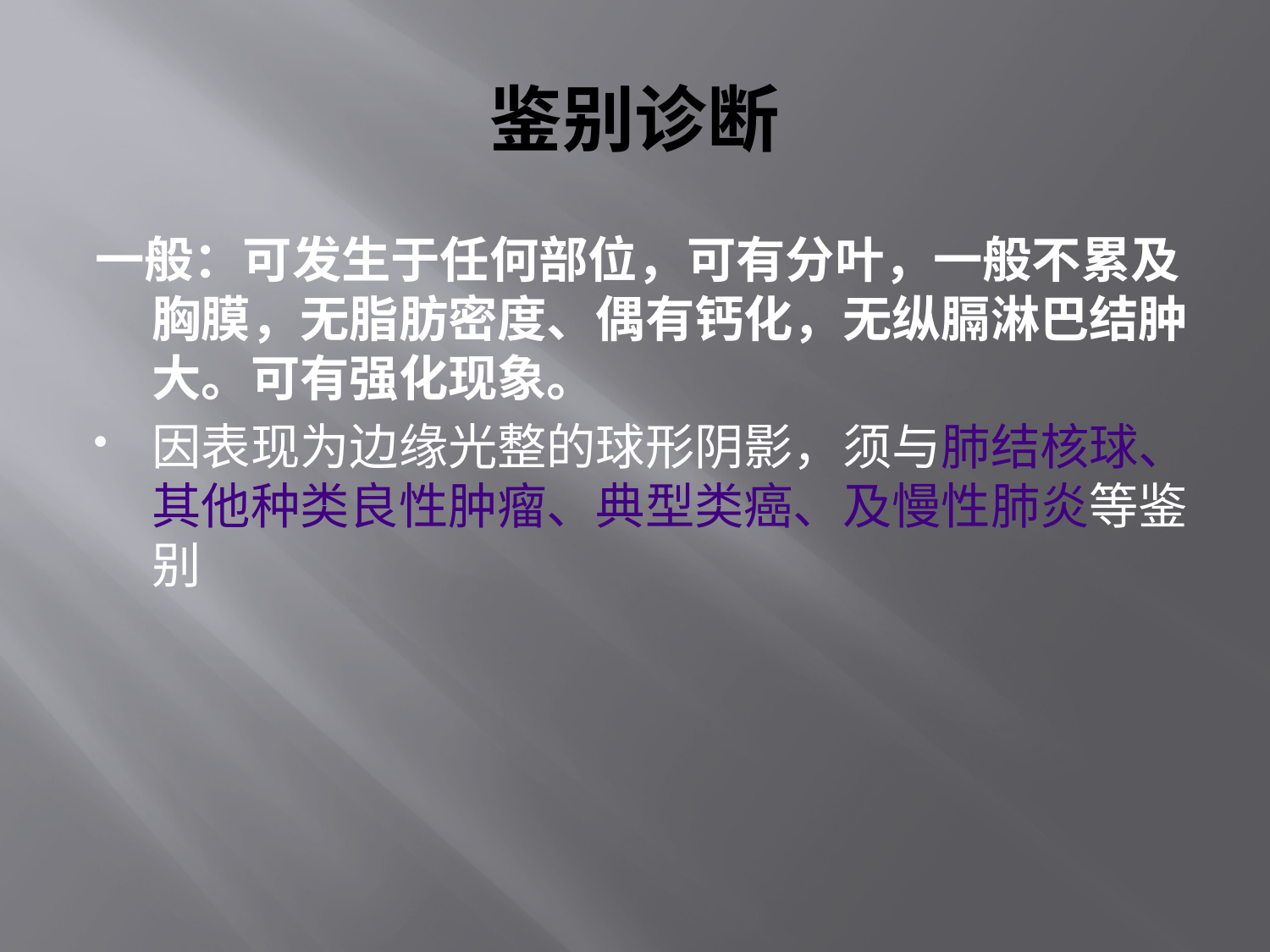

# 鉴别诊断
一般：可发生于任何部位，可有分叶，一般不累及胸膜，无脂肪密度、偶有钙化，无纵膈淋巴结肿大。可有强化现象。
因表现为边缘光整的球形阴影，须与肺结核球、其他种类良性肿瘤、典型类癌、及慢性肺炎等鉴别